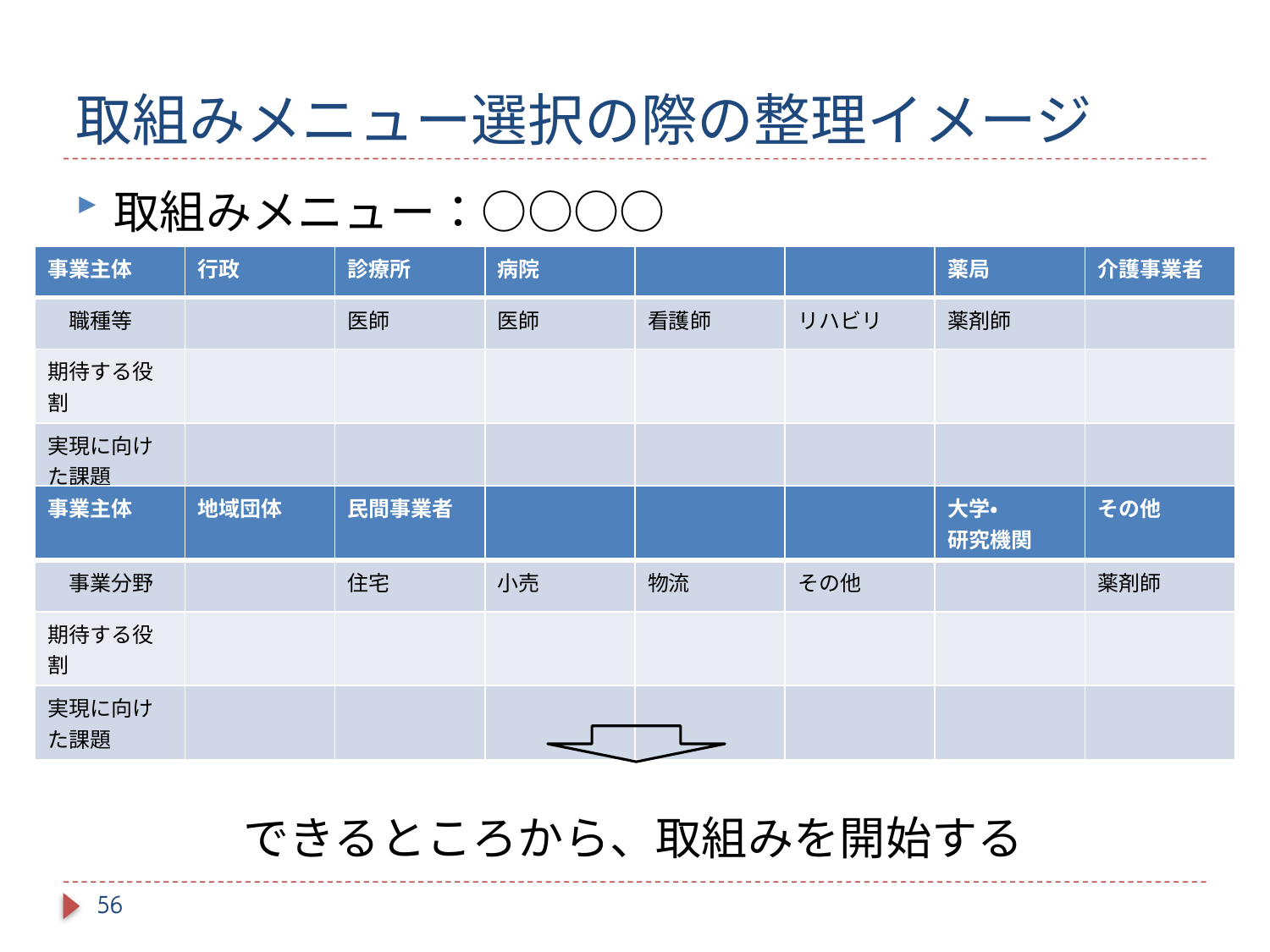

# 取組みメニュー選択の際の整理イメージ
取組みメニュー：○○○○
| 事業主体 | 行政 | 診療所 | 病院 |  |  | 薬局 | 介護事業者 |
| --- | --- | --- | --- | --- | --- | --- | --- |
| 職種等 |  | 医師 | 医師 | 看護師 | リハビリ | 薬剤師 |  |
| 期待する役割 |  |  |  |  |  |  |  |
| 実現に向けた課題 |  |  |  |  |  |  |  |
| 事業主体 | 地域団体 | 民間事業者 |  |  |  | 大学・ 研究機関 | その他 |
| --- | --- | --- | --- | --- | --- | --- | --- |
| 事業分野 |  | 住宅 | 小売 | 物流 | その他 |  | 薬剤師 |
| 期待する役割 |  |  |  |  |  |  |  |
| 実現に向けた課題 |  |  |  |  |  |  |  |

できるところから、取組みを開始する
56